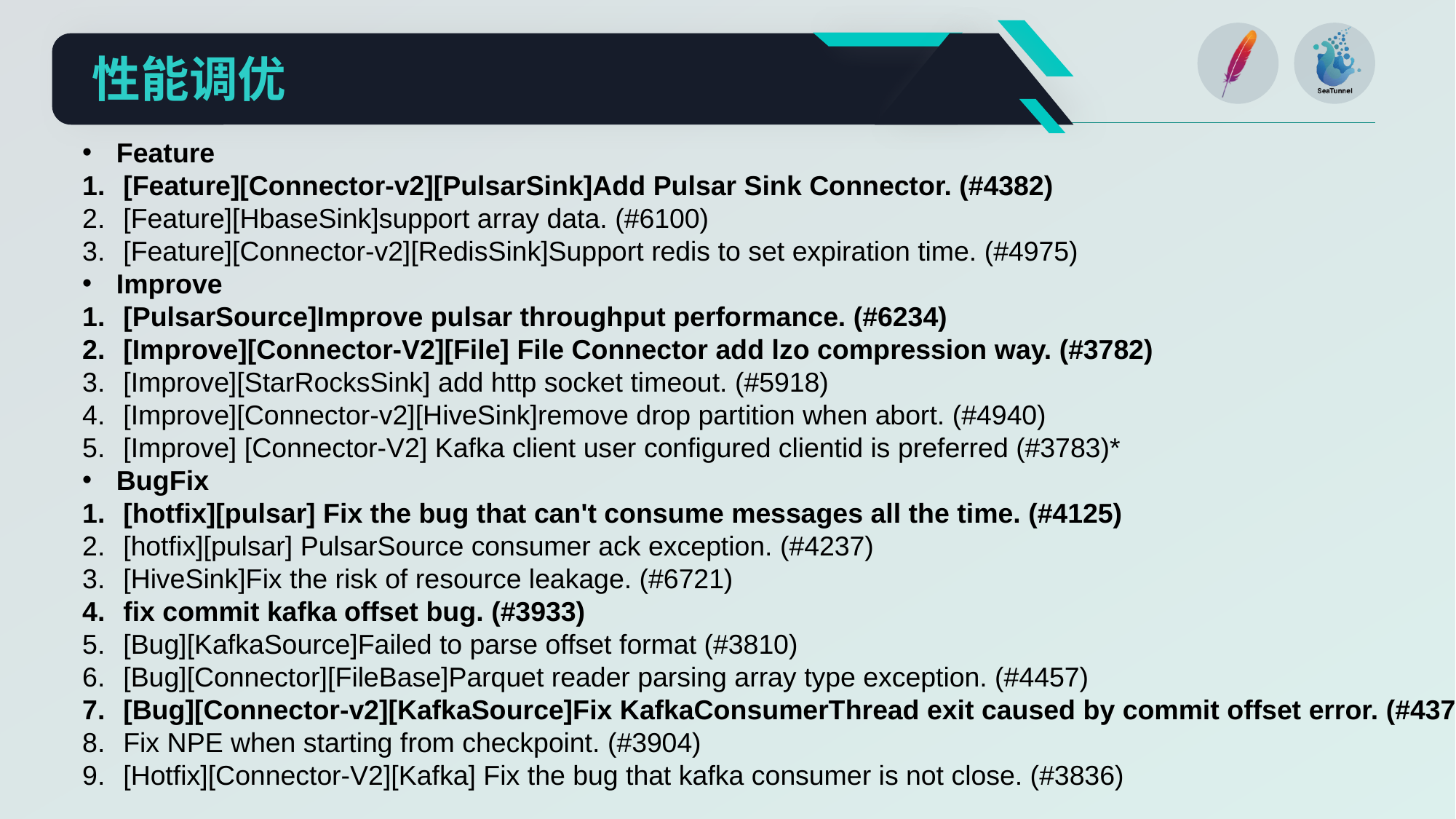

性能调优
Feature
[Feature][Connector-v2][PulsarSink]Add Pulsar Sink Connector. (#4382)
[Feature][HbaseSink]support array data. (#6100)
[Feature][Connector-v2][RedisSink]Support redis to set expiration time. (#4975)
Improve
[PulsarSource]Improve pulsar throughput performance. (#6234)
[Improve][Connector-V2][File] File Connector add lzo compression way. (#3782)
[Improve][StarRocksSink] add http socket timeout. (#5918)
[Improve][Connector-v2][HiveSink]remove drop partition when abort. (#4940)
[Improve] [Connector-V2] Kafka client user configured clientid is preferred (#3783)*
BugFix
[hotfix][pulsar] Fix the bug that can't consume messages all the time. (#4125)
[hotfix][pulsar] PulsarSource consumer ack exception. (#4237)
[HiveSink]Fix the risk of resource leakage. (#6721)
fix commit kafka offset bug. (#3933)
[Bug][KafkaSource]Failed to parse offset format (#3810)
[Bug][Connector][FileBase]Parquet reader parsing array type exception. (#4457)
[Bug][Connector-v2][KafkaSource]Fix KafkaConsumerThread exit caused by commit offset error. (#4379)
Fix NPE when starting from checkpoint. (#3904)
[Hotfix][Connector-V2][Kafka] Fix the bug that kafka consumer is not close. (#3836)